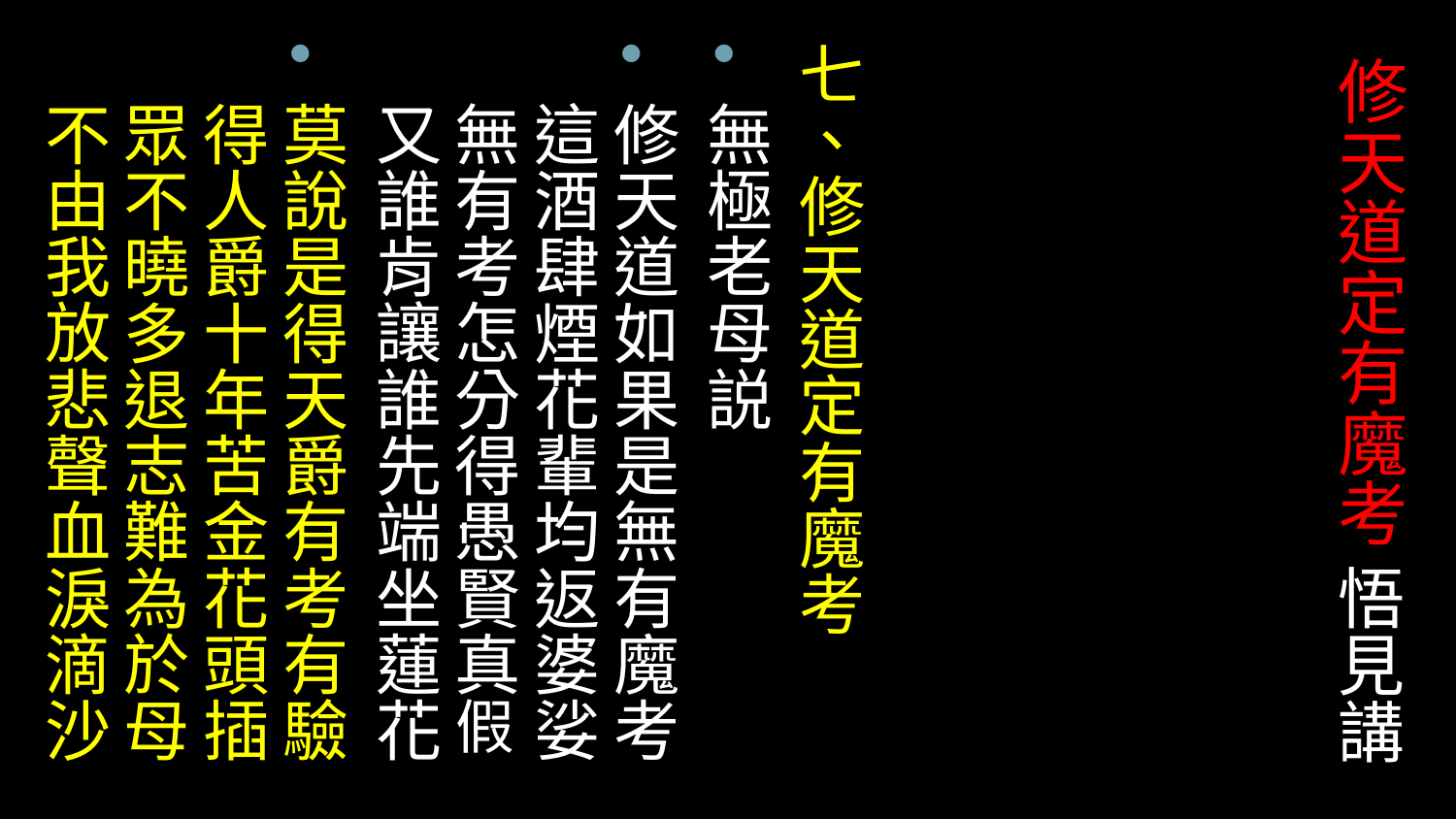

七、修天道定有魔考
無極老母説
修天道如果是無有魔考這酒肆煙花輩均返婆娑
無有考怎分得愚賢真假 
又誰肯讓誰先端坐蓮花
莫說是得天爵有考有驗
得人爵十年苦金花頭插
眾不曉多退志難為於母
不由我放悲聲血淚滴沙
# 修天道定有魔考 悟見講